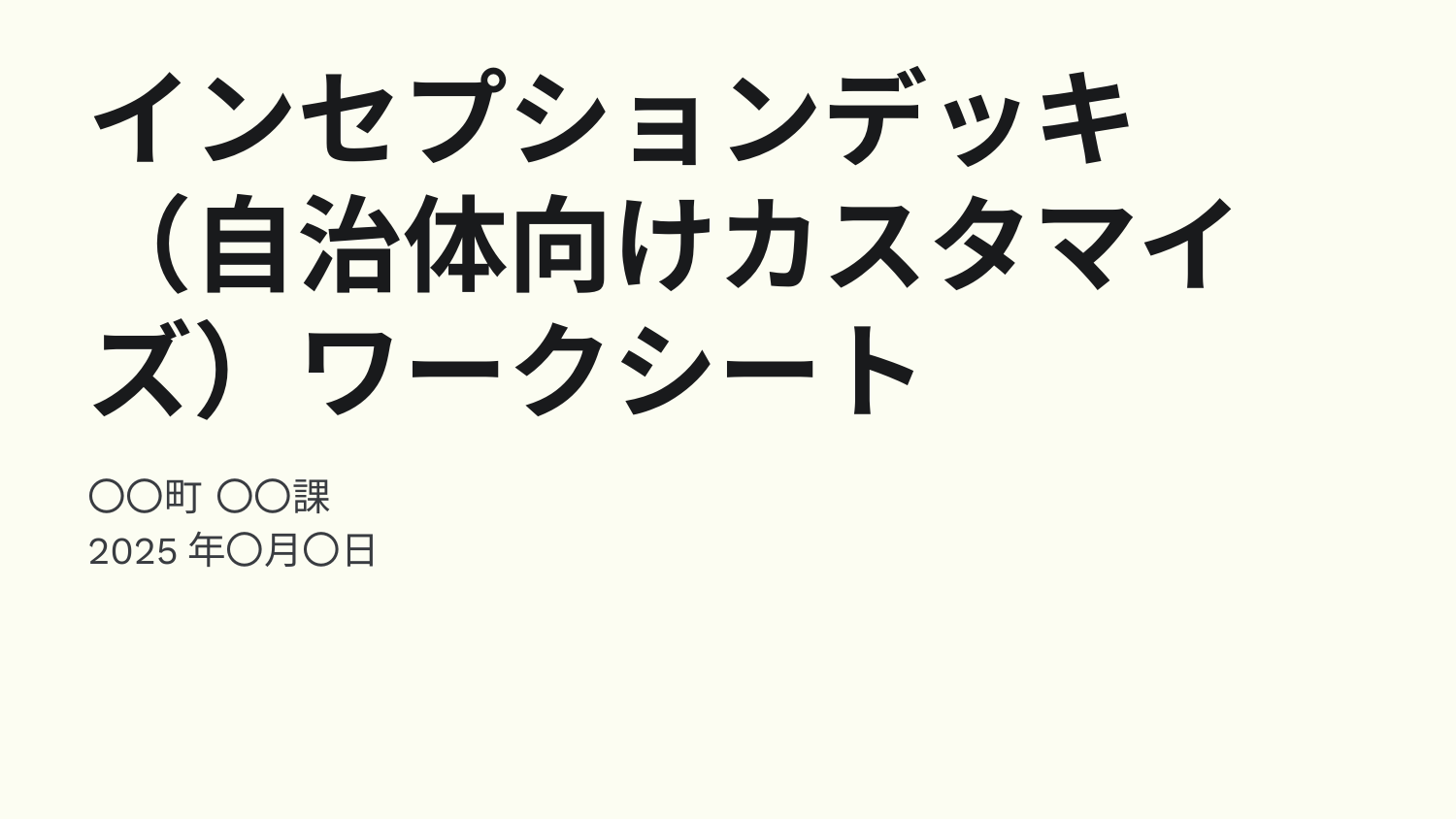

# インセプションデッキ
（自治体向けカスタマイズ）ワークシート
〇〇町 〇〇課
2025年〇月〇日